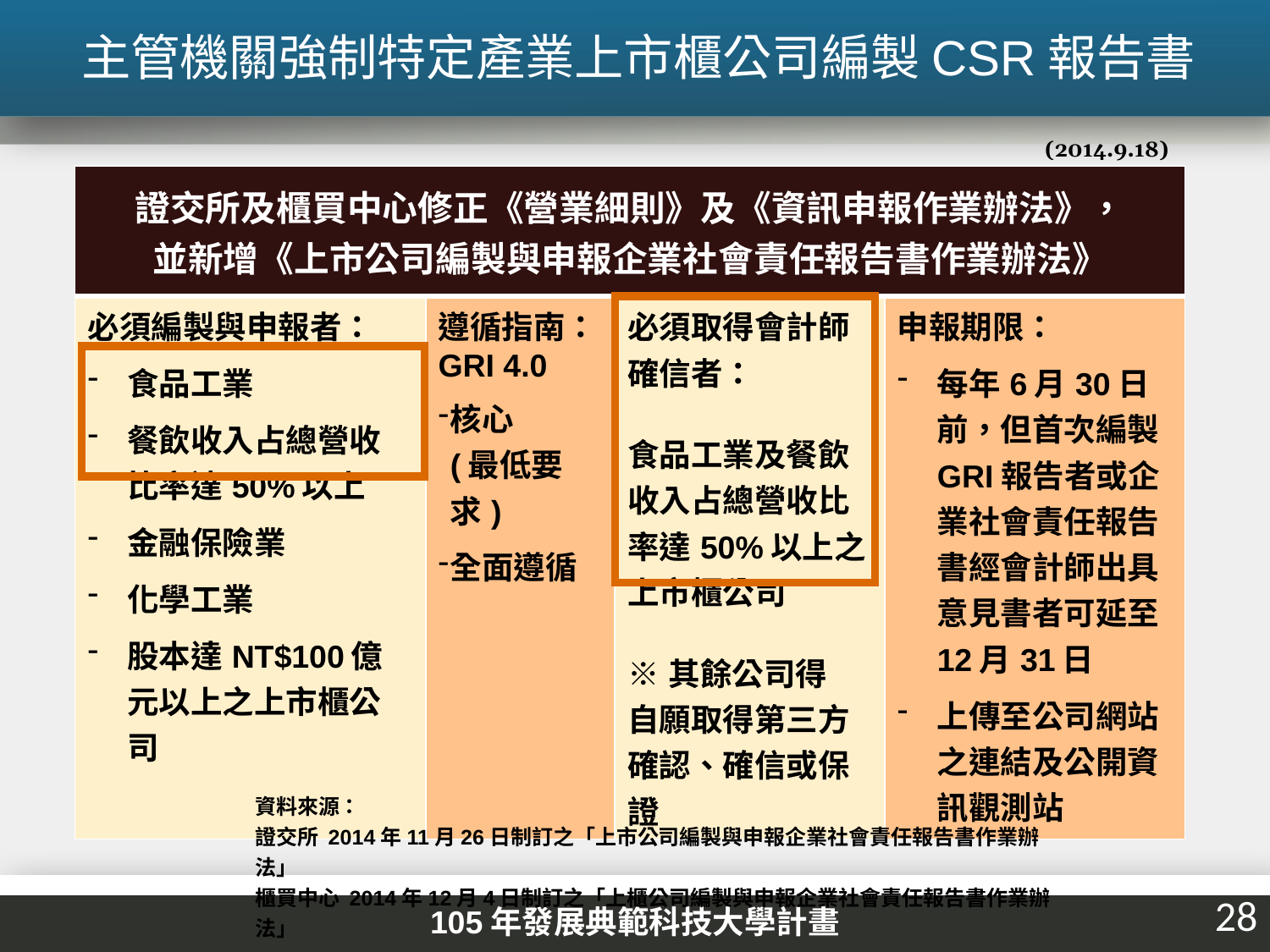

主管機關強制特定產業上市櫃公司編製CSR報告書
(2014.9.18)
| 證交所及櫃買中心修正《營業細則》及《資訊申報作業辦法》， 並新增《上市公司編製與申報企業社會責任報告書作業辦法》 |  |  |  |
| --- | --- | --- | --- |
| 必須編製與申報者： 食品工業 餐飲收入占總營收比率達50%以上 金融保險業 化學工業 股本達NT$100億元以上之上市櫃公司 | 遵循指南： GRI 4.0 核心 (最低要求) 全面遵循 | 必須取得會計師確信者： 食品工業及餐飲收入占總營收比率達50%以上之上市櫃公司 ※其餘公司得 自願取得第三方確認、確信或保證 | 申報期限： 每年6月30日前，但首次編製GRI報告者或企業社會責任報告書經會計師出具意見書者可延至12月31日 上傳至公司網站之連結及公開資訊觀測站 |

資料來源：
證交所 2014年11月26日制訂之「上市公司編製與申報企業社會責任報告書作業辦法」
櫃買中心 2014年12月4日制訂之「上櫃公司編製與申報企業社會責任報告書作業辦法」
28